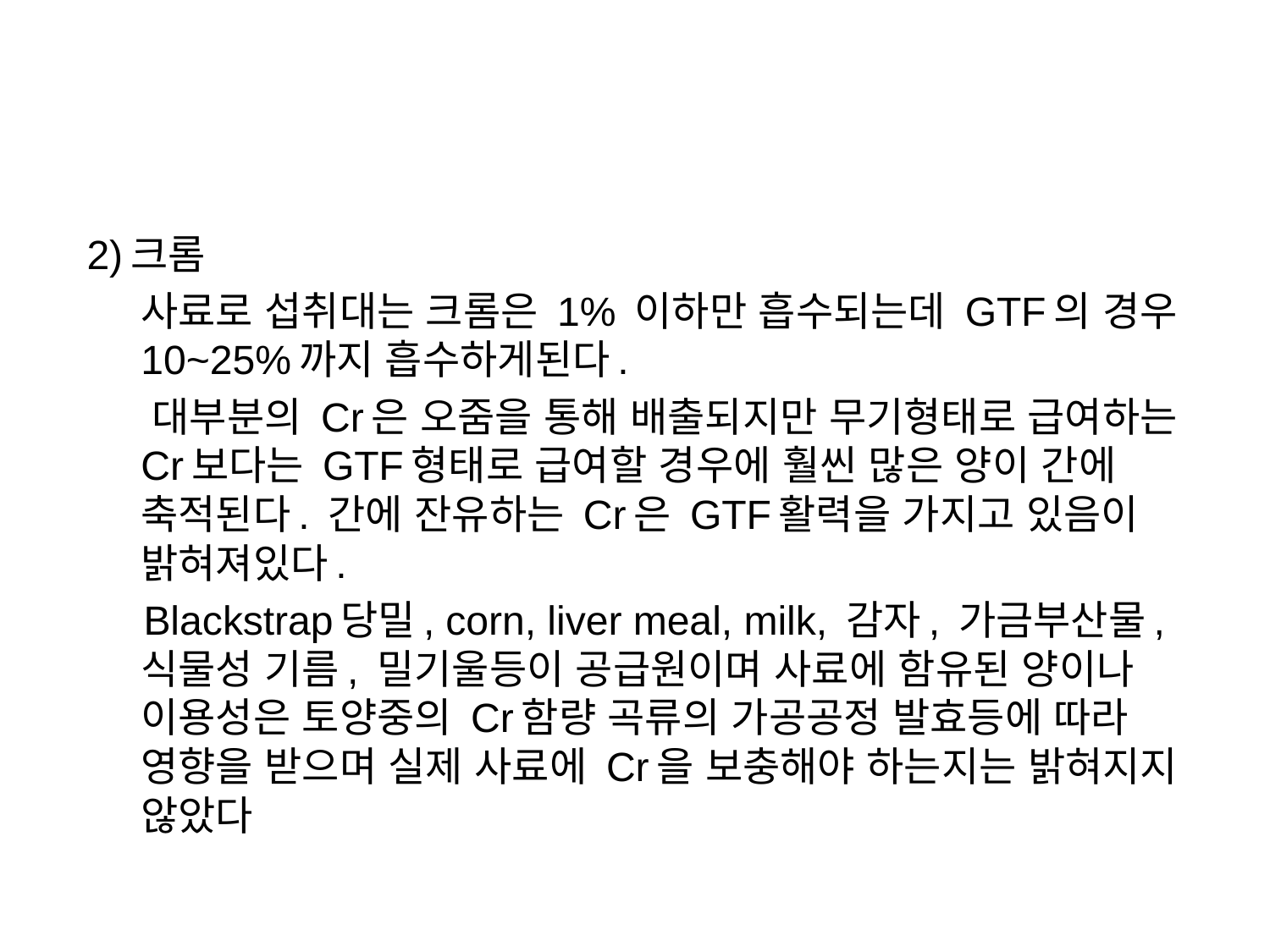

2)크롬
     사료로 섭취대는 크롬은 1% 이하만 흡수되는데 GTF의 경우 10~25%까지 흡수하게된다.
      대부분의 Cr은 오줌을 통해 배출되지만 무기형태로 급여하는 Cr보다는 GTF형태로 급여할 경우에 훨씬 많은 양이 간에 축적된다. 간에 잔유하는 Cr은 GTF활력을 가지고 있음이 밝혀져있다.
      Blackstrap당밀, corn, liver meal, milk, 감자, 가금부산물, 식물성 기름, 밀기울등이 공급원이며 사료에 함유된 양이나 이용성은 토양중의 Cr함량 곡류의 가공공정 발효등에 따라 영향을 받으며 실제 사료에 Cr을 보충해야 하는지는 밝혀지지 않았다